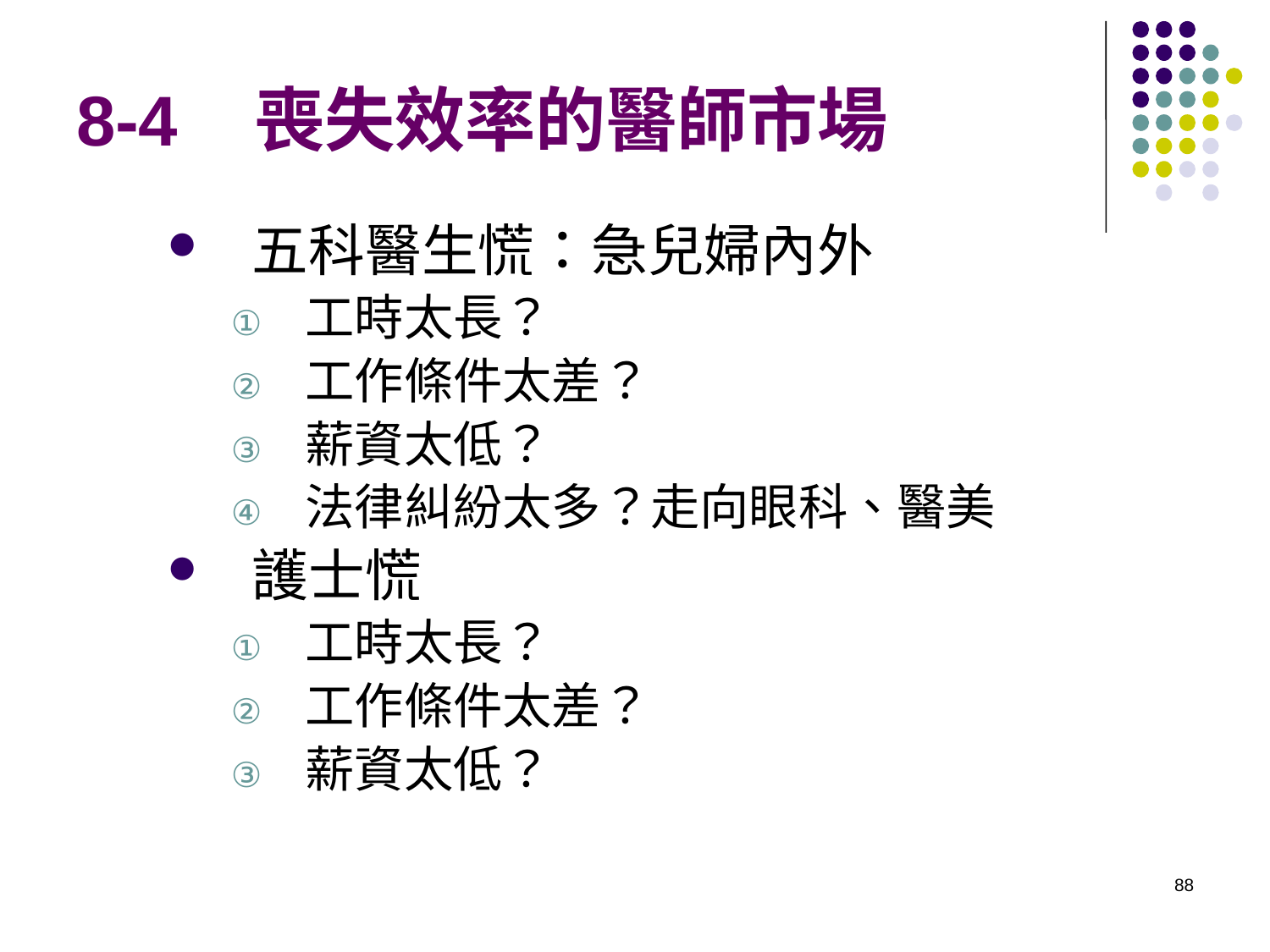

# 8-4   喪失效率的醫師市場
五科醫生慌：急兒婦內外
工時太長？
工作條件太差？
薪資太低？
法律糾紛太多？走向眼科、醫美
護士慌
工時太長？
工作條件太差？
薪資太低？
88